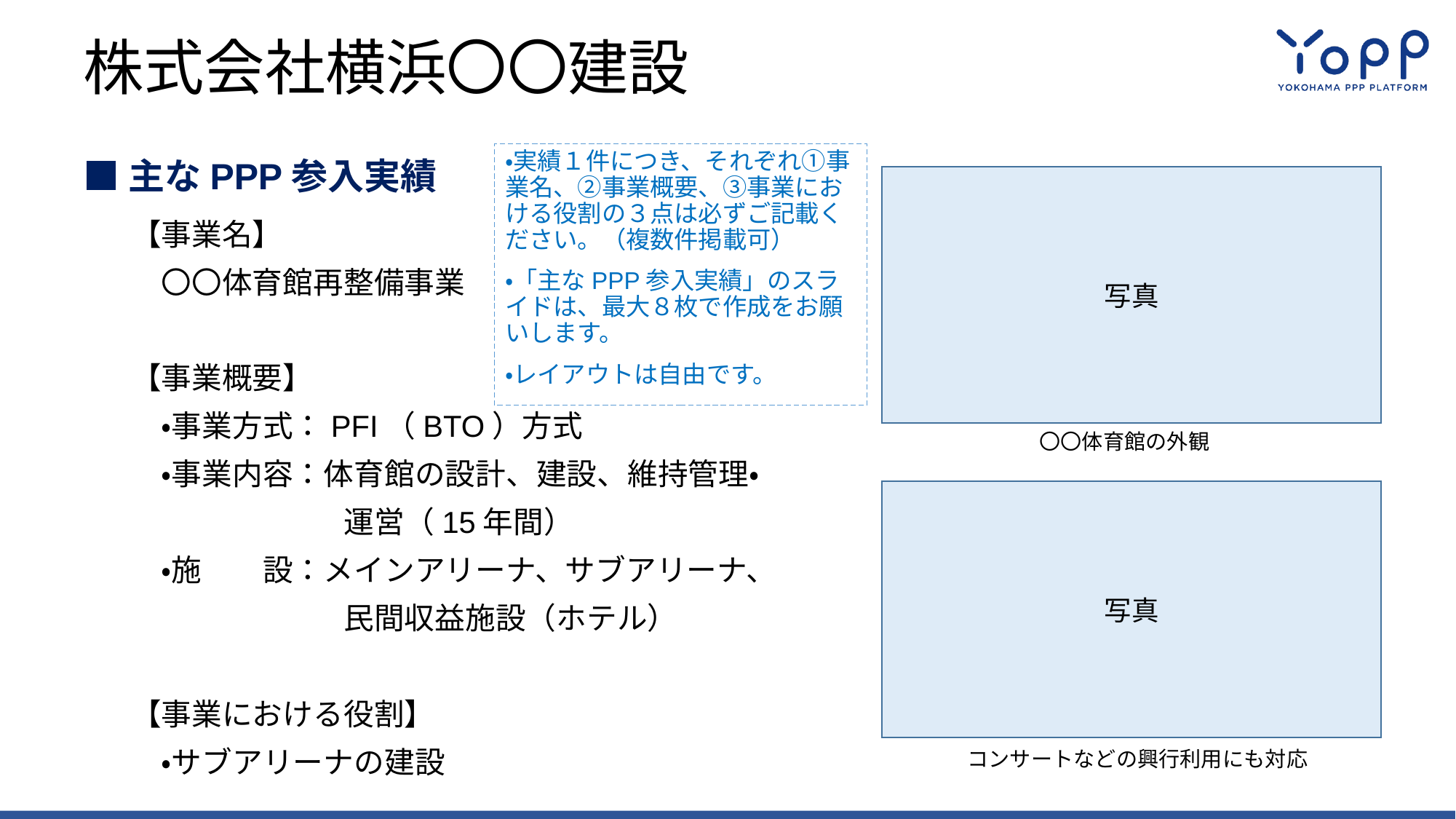

株式会社横浜〇〇建設
・実績１件につき、それぞれ①事業名、②事業概要、③事業における役割の３点は必ずご記載ください。（複数件掲載可）
・「主なPPP参入実績」のスライドは、最大８枚で作成をお願いします。
・レイアウトは自由です。
■主なPPP参入実績
写真
【事業名】
　〇〇体育館再整備事業

【事業概要】
　・事業方式：PFI（BTO）方式
　・事業内容：体育館の設計、建設、維持管理・
　　　　　　　運営（15年間）
　・施　　設：メインアリーナ、サブアリーナ、
　　　　　　　民間収益施設（ホテル）

【事業における役割】
　・サブアリーナの建設
〇〇体育館の外観
写真
コンサートなどの興行利用にも対応